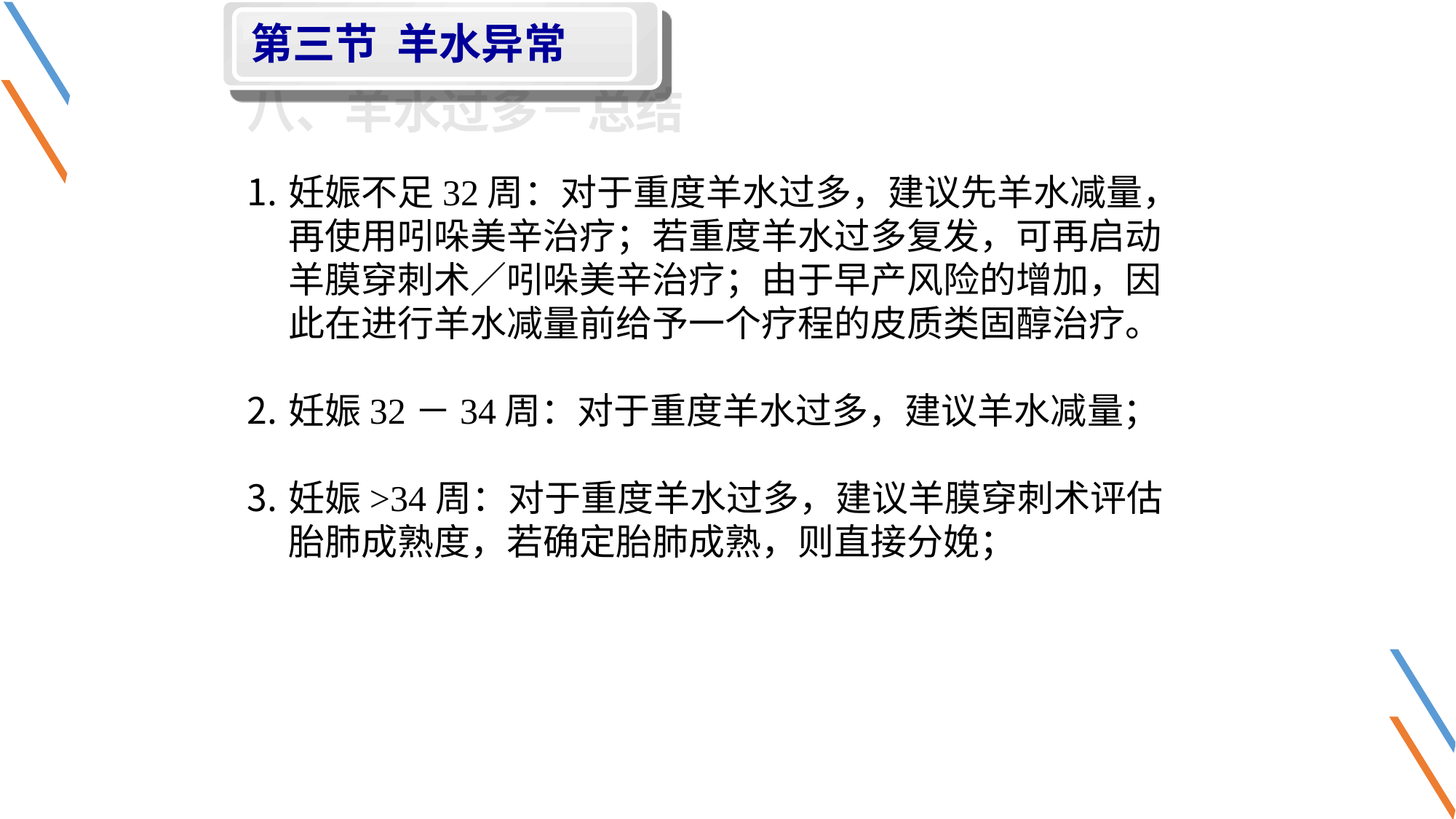

第三节  羊水异常

八、羊水过多－总结
妊娠不足32周：对于重度羊水过多，建议先羊水减量，再使用吲哚美辛治疗；若重度羊水过多复发，可再启动羊膜穿刺术／吲哚美辛治疗；由于早产风险的增加，因此在进行羊水减量前给予一个疗程的皮质类固醇治疗。

妊娠32－34周：对于重度羊水过多，建议羊水减量；

妊娠>34周：对于重度羊水过多，建议羊膜穿刺术评估胎肺成熟度，若确定胎肺成熟，则直接分娩；